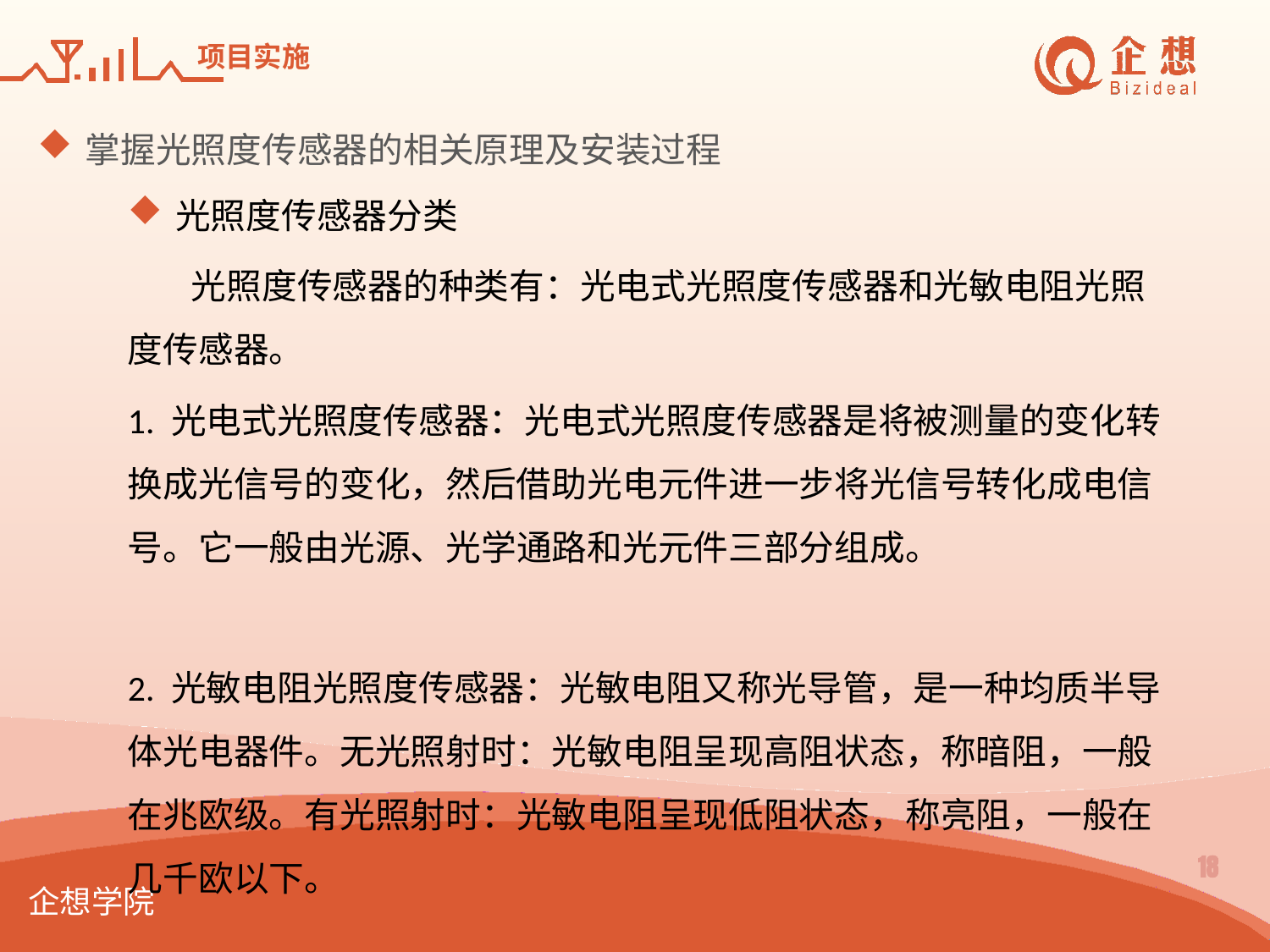

# 项目实施
掌握光照度传感器的相关原理及安装过程
光照度传感器分类
光照度传感器的种类有：光电式光照度传感器和光敏电阻光照度传感器。
1. 光电式光照度传感器：光电式光照度传感器是将被测量的变化转换成光信号的变化，然后借助光电元件进一步将光信号转化成电信号。它一般由光源、光学通路和光元件三部分组成。

2. 光敏电阻光照度传感器：光敏电阻又称光导管，是一种均质半导体光电器件。无光照射时：光敏电阻呈现高阻状态，称暗阻，一般在兆欧级。有光照射时：光敏电阻呈现低阻状态，称亮阻，一般在几千欧以下。

18